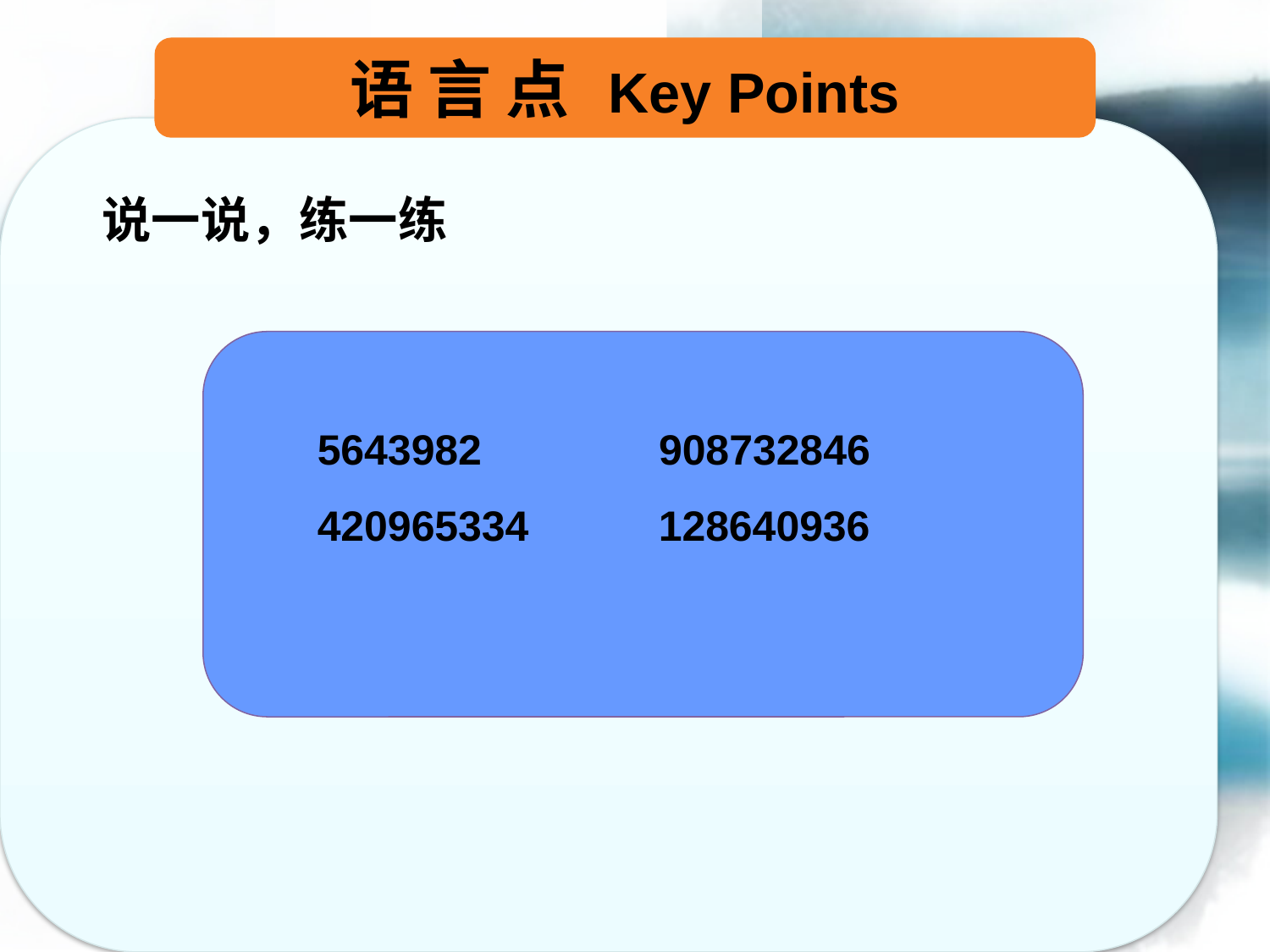

语 言 点  Key Points

说一说，练一练

       5643982               908732846
       420965334           128640936